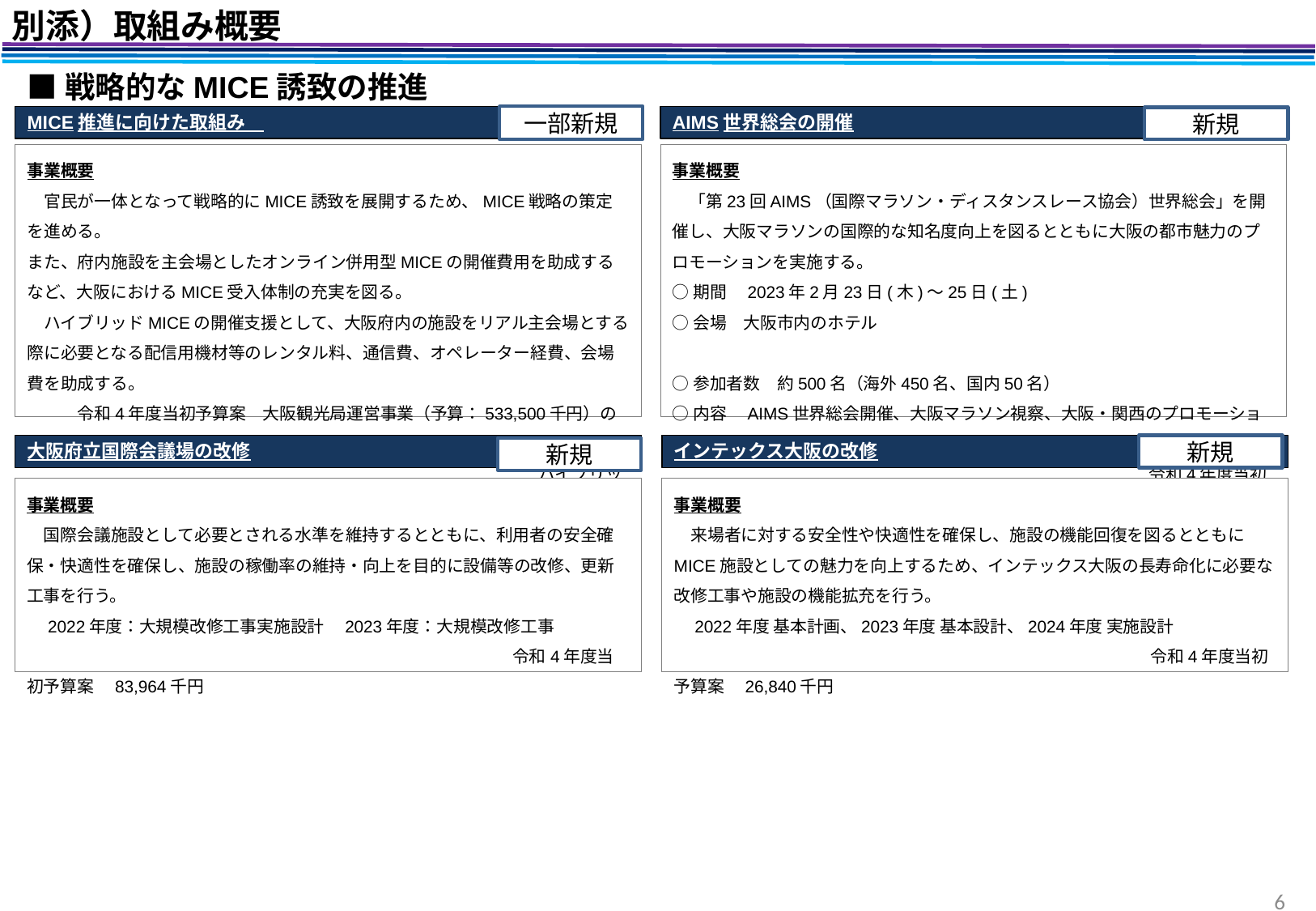

別添）取組み概要
■戦略的なMICE誘致の推進
MICE推進に向けた取組み
事業概要
　官民が一体となって戦略的にMICE誘致を展開するため、MICE戦略の策定を進める。
また、府内施設を主会場としたオンライン併用型MICEの開催費用を助成するなど、大阪におけるMICE受入体制の充実を図る。
　ハイブリッドMICEの開催支援として、大阪府内の施設をリアル主会場とする際に必要となる配信用機材等のレンタル料、通信費、オペレーター経費、会場費を助成する。
　　　令和4年度当初予算案　大阪観光局運営事業（予算：533,500千円）の一部
　　　　　　　　　　　　　　 　　　　　　　　　　　 　　　　　ハイブリッド開催支援事業9,444千円
AIMS世界総会の開催
事業概要
　「第23回AIMS（国際マラソン・ディスタンスレース協会）世界総会」を開催し、大阪マラソンの国際的な知名度向上を図るとともに大阪の都市魅力のプロモーションを実施する。
○期間　2023年2月23日(木)～25日(土)
○会場　大阪市内のホテル
○参加者数　約500名（海外450名、国内50名）
○内容　AIMS世界総会開催、大阪マラソン視察、大阪・関西のプロモーション
　　　　　　　　　　　　　　　 　　　　　　　　　　　　     令和4年度当初予算案　30,000千円
一部新規
新規
インテックス大阪の改修
事業概要
　来場者に対する安全性や快適性を確保し、施設の機能回復を図るとともにMICE施設としての魅力を向上するため、インテックス大阪の長寿命化に必要な改修工事や施設の機能拡充を行う。
　2022年度 基本計画、2023年度 基本設計、2024年度 実施設計
　　　　　　　　　　　　　　　　　　　　　　　　　　 　     令和4年度当初予算案　26,840千円
大阪府立国際会議場の改修
事業概要
　国際会議施設として必要とされる水準を維持するとともに、利用者の安全確保・快適性を確保し、施設の稼働率の維持・向上を目的に設備等の改修、更新工事を行う。
　2022年度：大規模改修工事実施設計　2023年度：大規模改修工事
　　　　　　　　　　　　　　　　　　　　　　　　　　  　　  令和4年度当初予算案　83,964千円

新規
新規
6